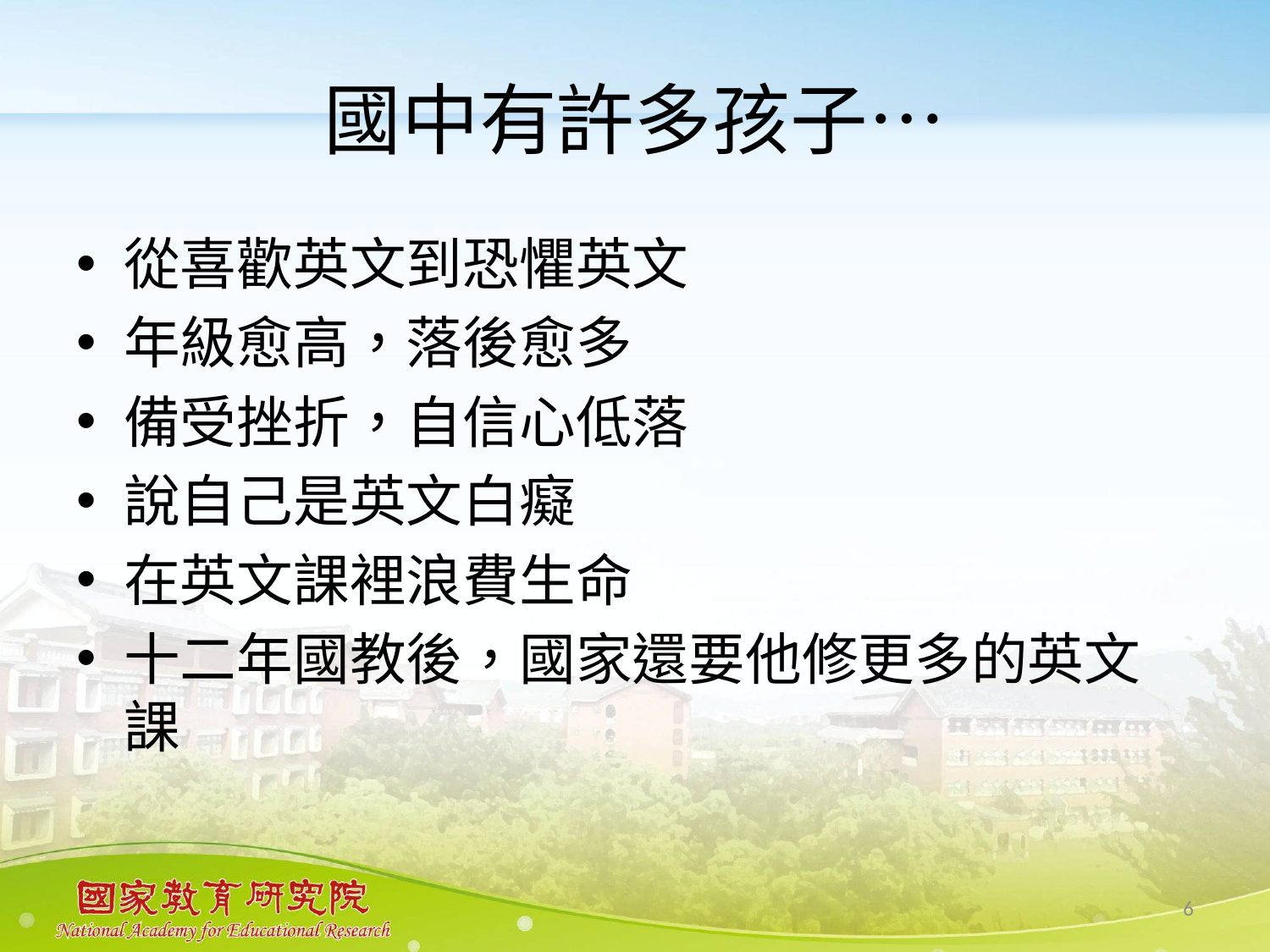

# 國中有許多孩子…
從喜歡英文到恐懼英文
年級愈高，落後愈多
備受挫折，自信心低落
說自己是英文白癡
在英文課裡浪費生命
十二年國教後，國家還要他修更多的英文課
6